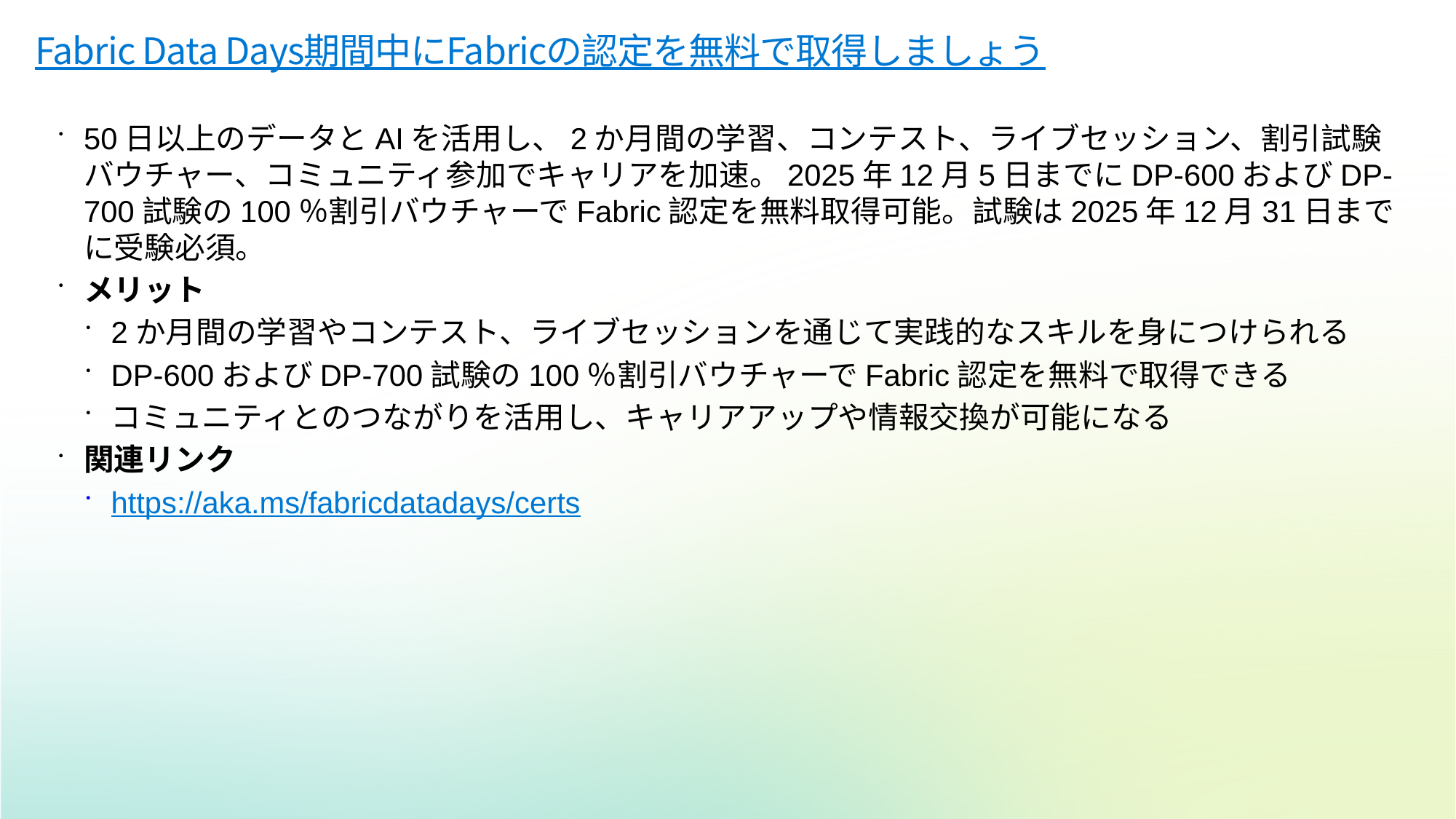

# Fabric Data Days期間中にFabricの認定を無料で取得しましょう
50日以上のデータとAIを活用し、2か月間の学習、コンテスト、ライブセッション、割引試験バウチャー、コミュニティ参加でキャリアを加速。2025年12月5日までにDP-600およびDP-700試験の100％割引バウチャーでFabric認定を無料取得可能。試験は2025年12月31日までに受験必須。
メリット
2か月間の学習やコンテスト、ライブセッションを通じて実践的なスキルを身につけられる
DP-600およびDP-700試験の100％割引バウチャーでFabric認定を無料で取得できる
コミュニティとのつながりを活用し、キャリアアップや情報交換が可能になる
関連リンク
https://aka.ms/fabricdatadays/certs